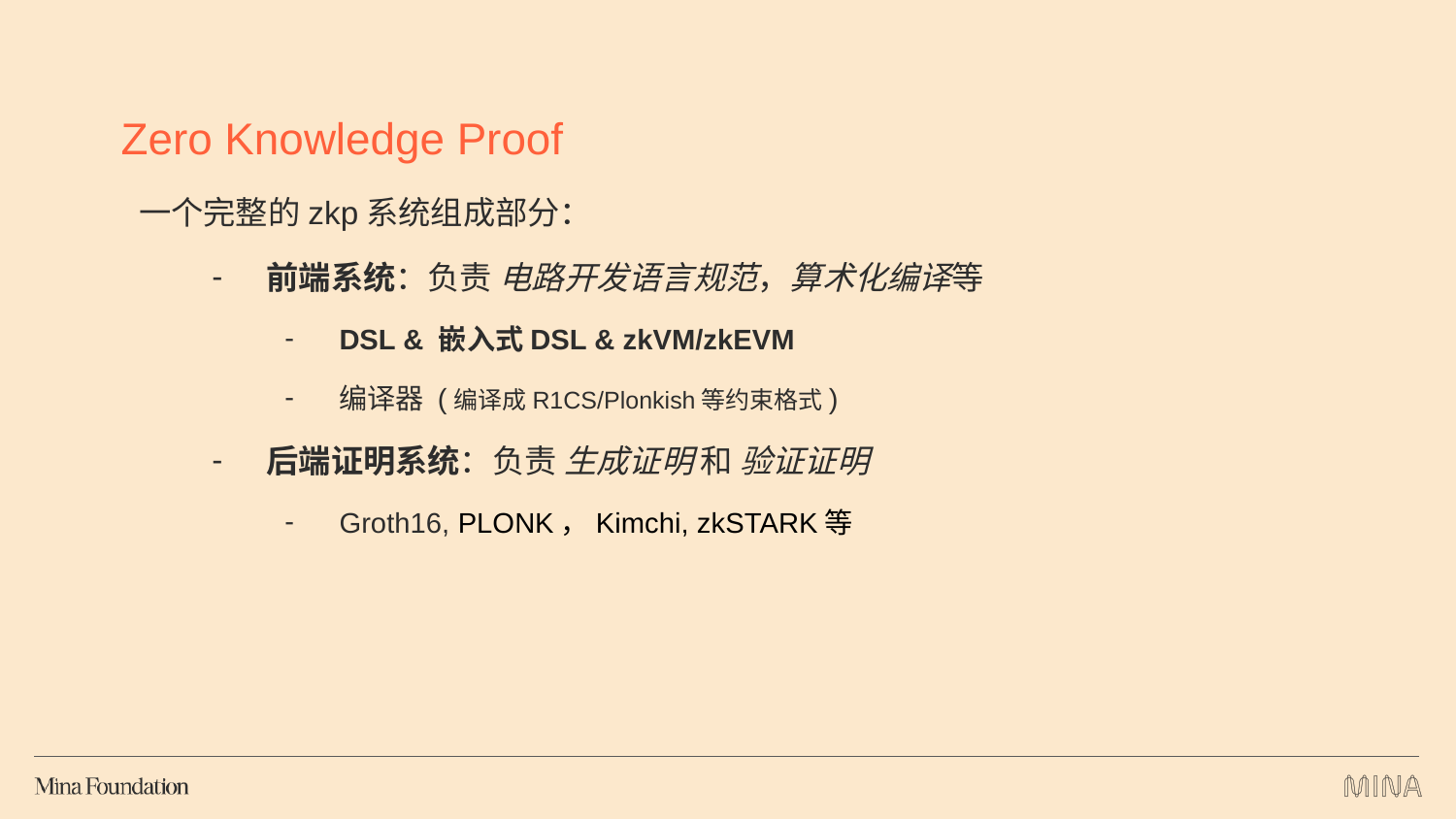

Zero Knowledge Proof
一个完整的zkp系统组成部分：
前端系统：负责 电路开发语言规范，算术化编译等
DSL & 嵌入式DSL & zkVM/zkEVM
编译器 (编译成R1CS/Plonkish等约束格式)
后端证明系统：负责 生成证明 和 验证证明
Groth16, PLONK，Kimchi, zkSTARK等